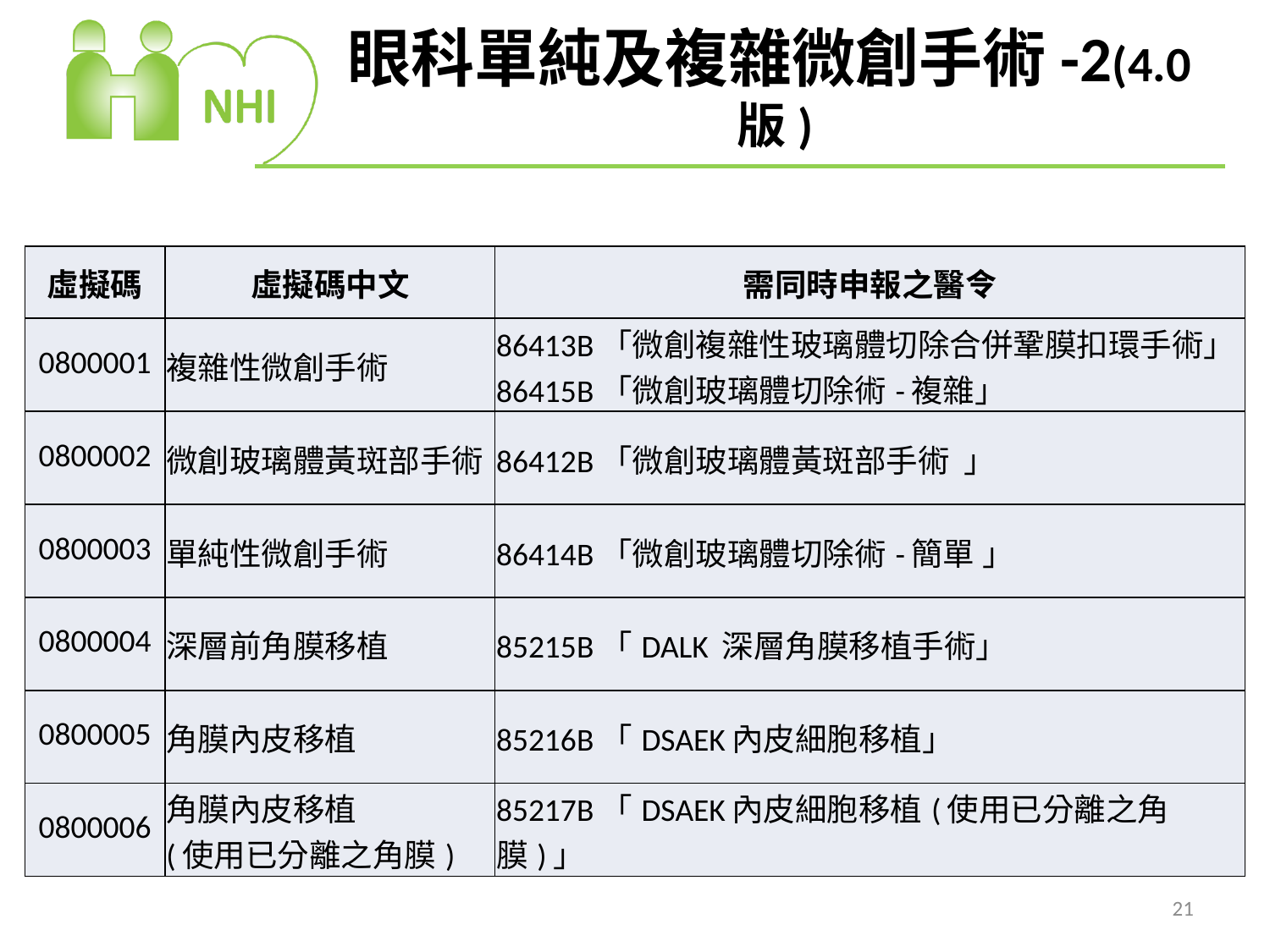

眼科單純及複雜微創手術-2(4.0版)
| 虛擬碼 | 虛擬碼中文 | 需同時申報之醫令 |
| --- | --- | --- |
| 0800001 | 複雜性微創手術 | 86413B「微創複雜性玻璃體切除合併鞏膜扣環手術」86415B「微創玻璃體切除術-複雜」 |
| 0800002 | 微創玻璃體黃斑部手術 | 86412B「微創玻璃體黃斑部手術 」 |
| 0800003 | 單純性微創手術 | 86414B「微創玻璃體切除術-簡單 」 |
| 0800004 | 深層前角膜移植 | 85215B「DALK 深層角膜移植手術」 |
| 0800005 | 角膜內皮移植 | 85216B「DSAEK內皮細胞移植」 |
| 0800006 | 角膜內皮移植 (使用已分離之角膜) | 85217B「DSAEK內皮細胞移植(使用已分離之角膜)」 |
21